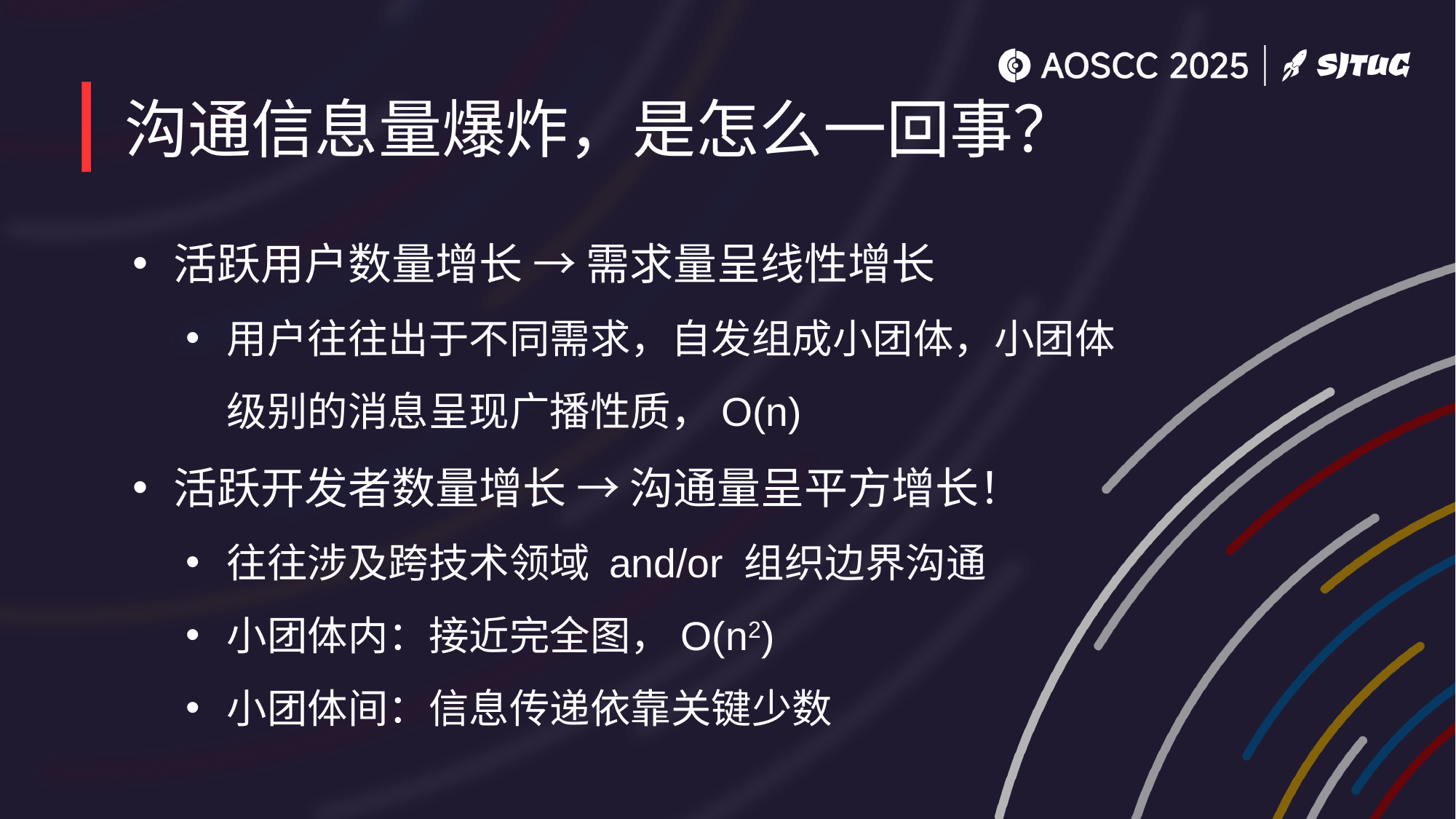

# 沟通信息量爆炸，是怎么一回事？
活跃用户数量增长 → 需求量呈线性增长
用户往往出于不同需求，自发组成小团体，小团体级别的消息呈现广播性质，O(n)
活跃开发者数量增长 → 沟通量呈平方增长！
往往涉及跨技术领域 and/or 组织边界沟通
小团体内：接近完全图，O(n2)
小团体间：信息传递依靠关键少数